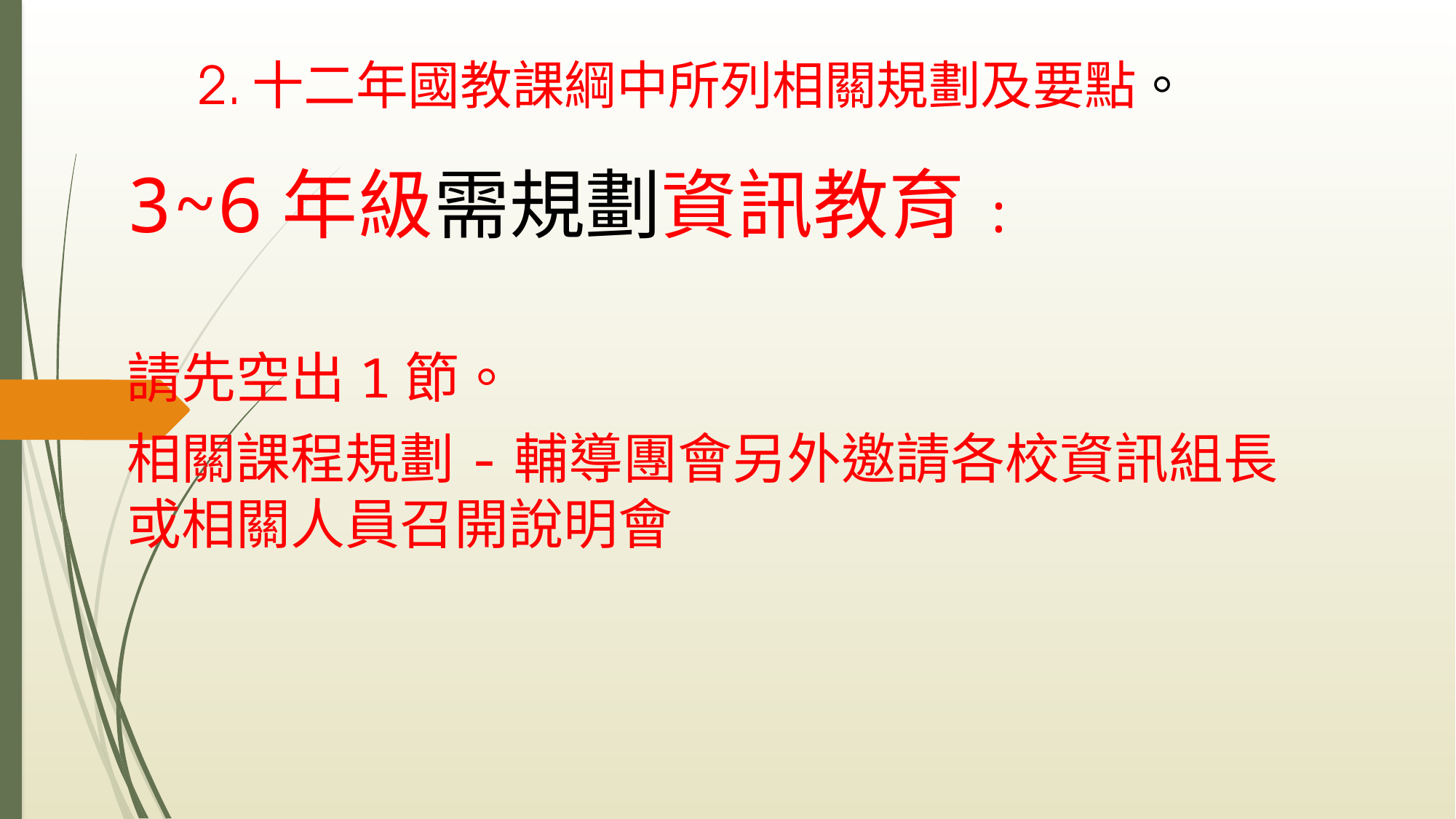

# 2.十二年國教課綱中所列相關規劃及要點。
3~6年級需規劃資訊教育:

請先空出1節。
相關課程規劃-輔導團會另外邀請各校資訊組長或相關人員召開說明會